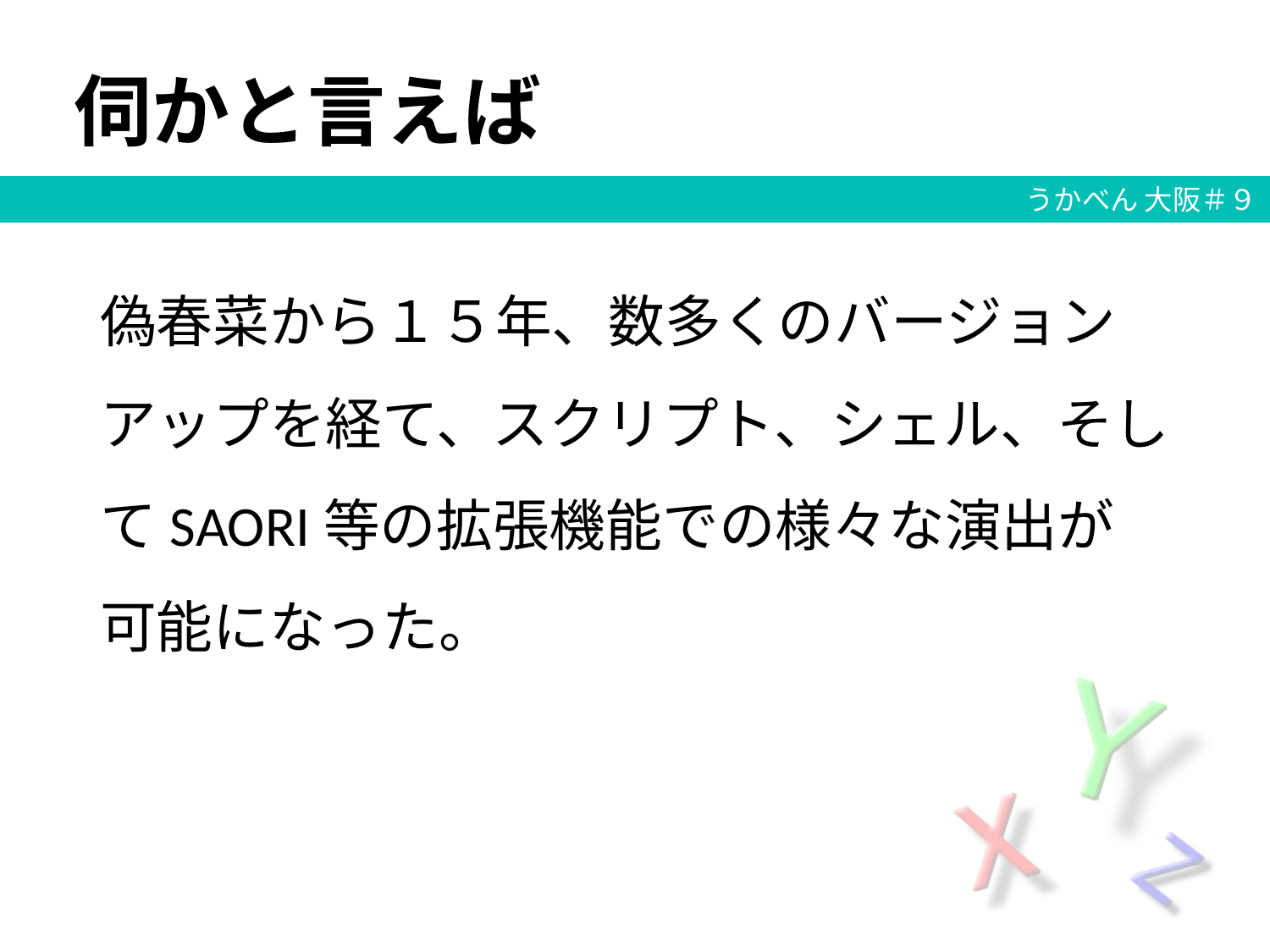

# 伺かと言えば
偽春菜から１５年、数多くのバージョンアップを経て、スクリプト、シェル、そしてSAORI等の拡張機能での様々な演出が可能になった。